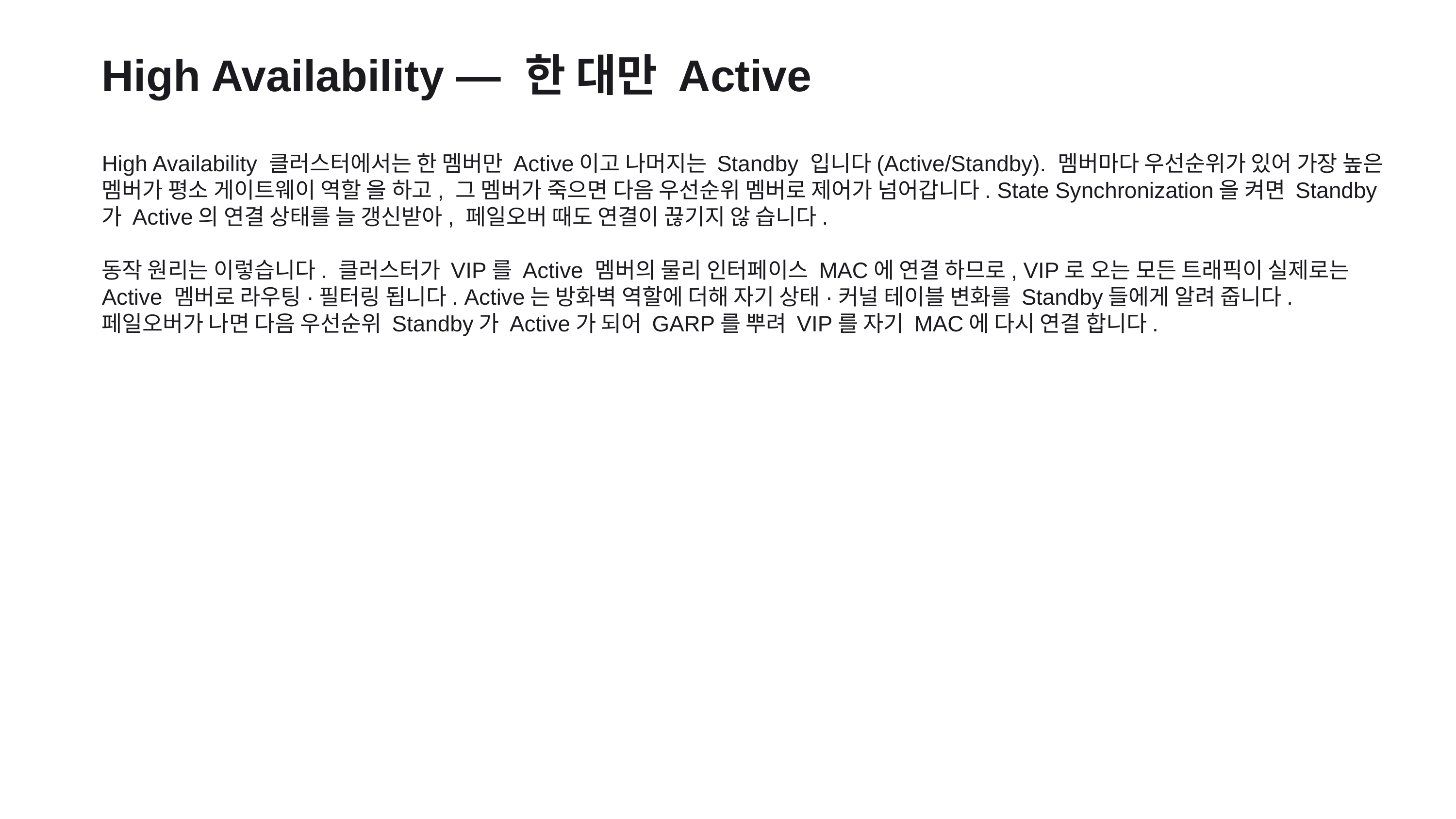

High Availability — 한 대만 Active
High Availability 클러스터에서는 한 멤버만 Active이고 나머지는 Standby 입니다(Active/Standby). 멤버마다 우선순위가 있어 가장 높은 멤버가 평소 게이트웨이 역할 을 하고, 그 멤버가 죽으면 다음 우선순위 멤버로 제어가 넘어갑니다. State Synchronization을 켜면 Standby가 Active의 연결 상태를 늘 갱신받아, 페일오버 때도 연결이 끊기지 않 습니다.

동작 원리는 이렇습니다. 클러스터가 VIP를 Active 멤버의 물리 인터페이스 MAC에 연결 하므로, VIP로 오는 모든 트래픽이 실제로는 Active 멤버로 라우팅·필터링 됩니다. Active는 방화벽 역할에 더해 자기 상태·커널 테이블 변화를 Standby들에게 알려 줍니다. 페일오버가 나면 다음 우선순위 Standby가 Active가 되어 GARP를 뿌려 VIP를 자기 MAC에 다시 연결 합니다.